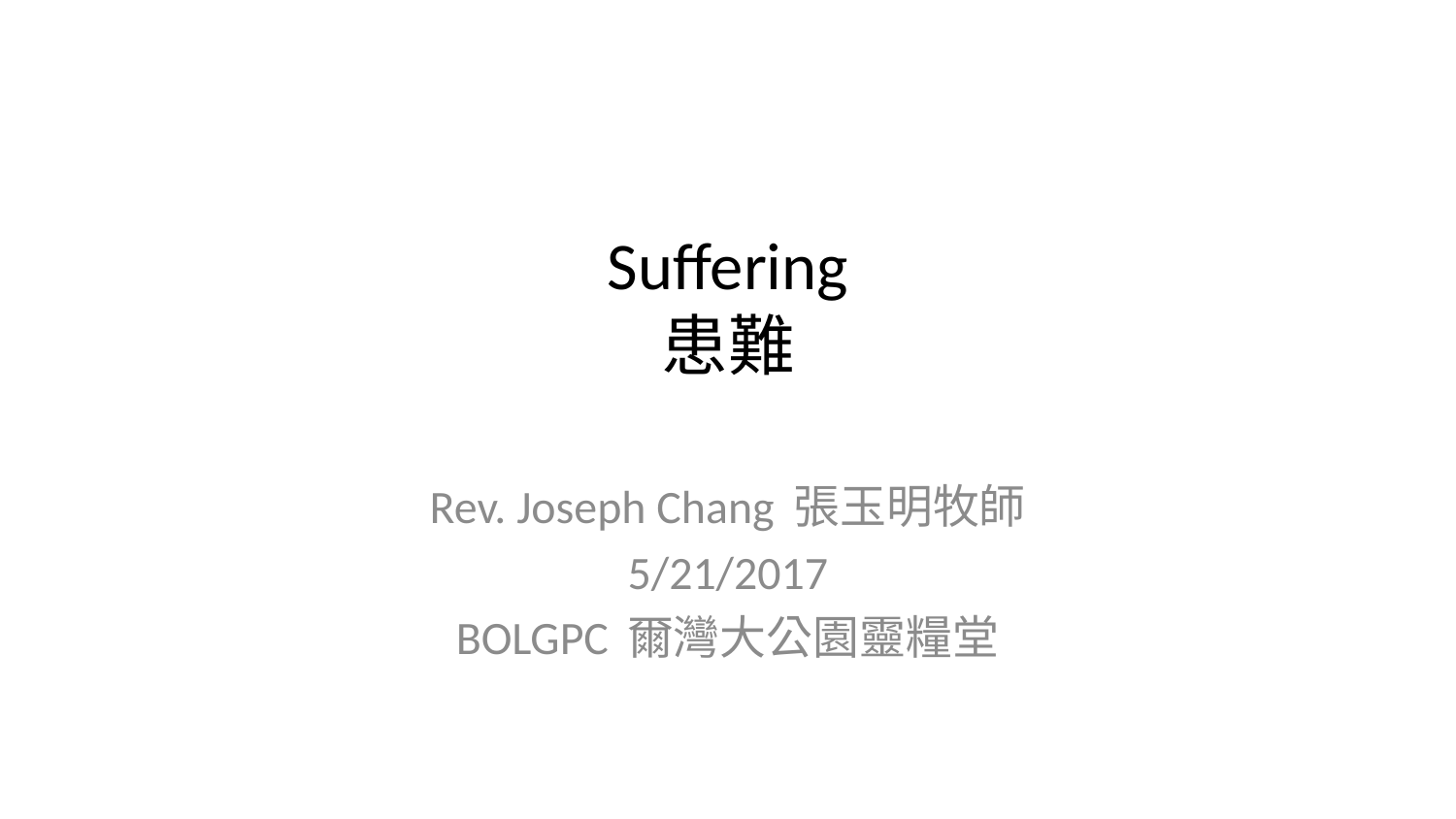

# Suffering 患難
Rev. Joseph Chang 張玉明牧師
5/21/2017
BOLGPC 爾灣大公園靈糧堂